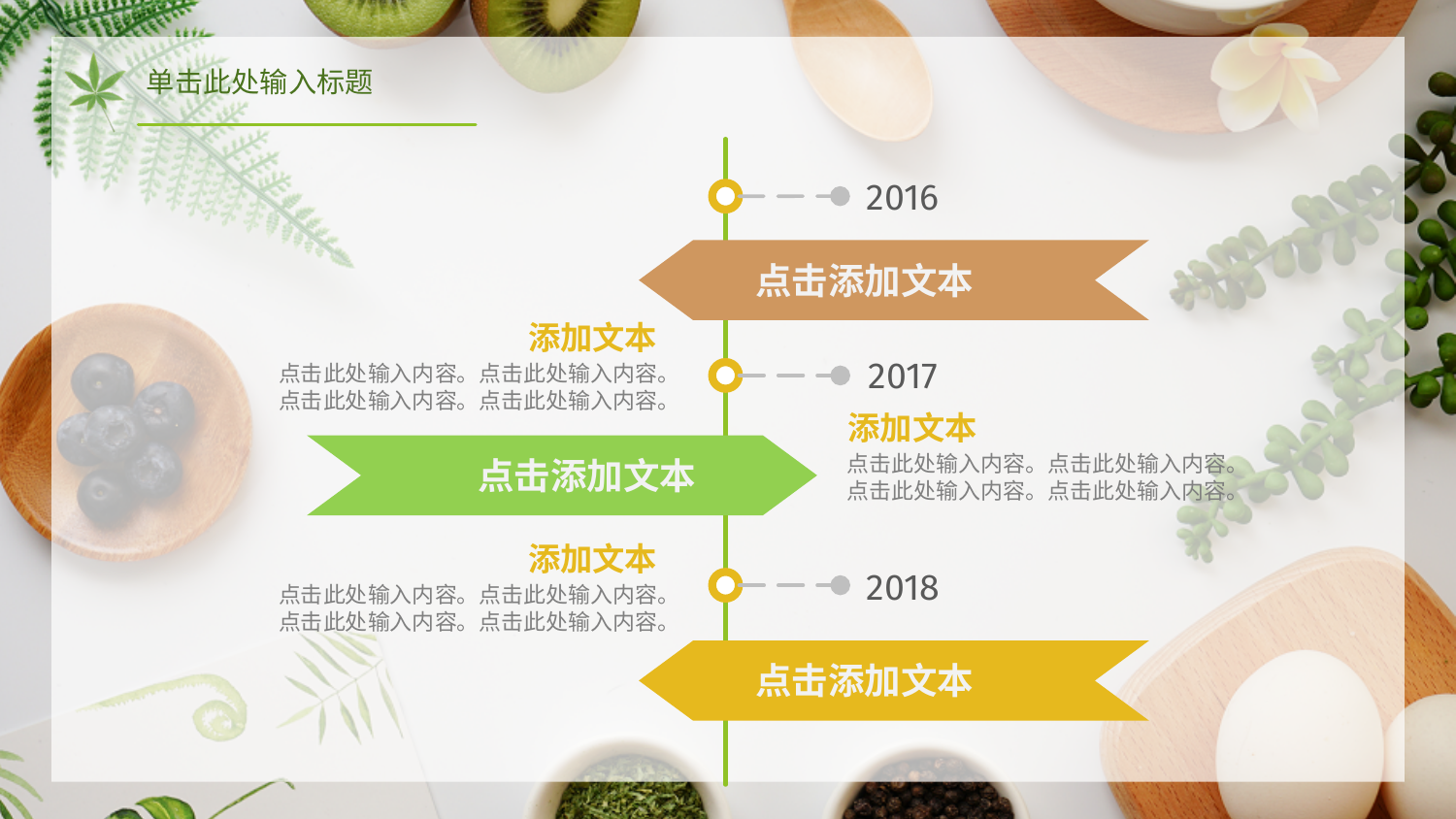

单击此处输入标题

2016

点击添加文本
添加文本
2017
点击此处输入内容。点击此处输入内容。点击此处输入内容。点击此处输入内容。
添加文本

点击添加文本
点击此处输入内容。点击此处输入内容。点击此处输入内容。点击此处输入内容。
添加文本
2018
点击此处输入内容。点击此处输入内容。点击此处输入内容。点击此处输入内容。

点击添加文本